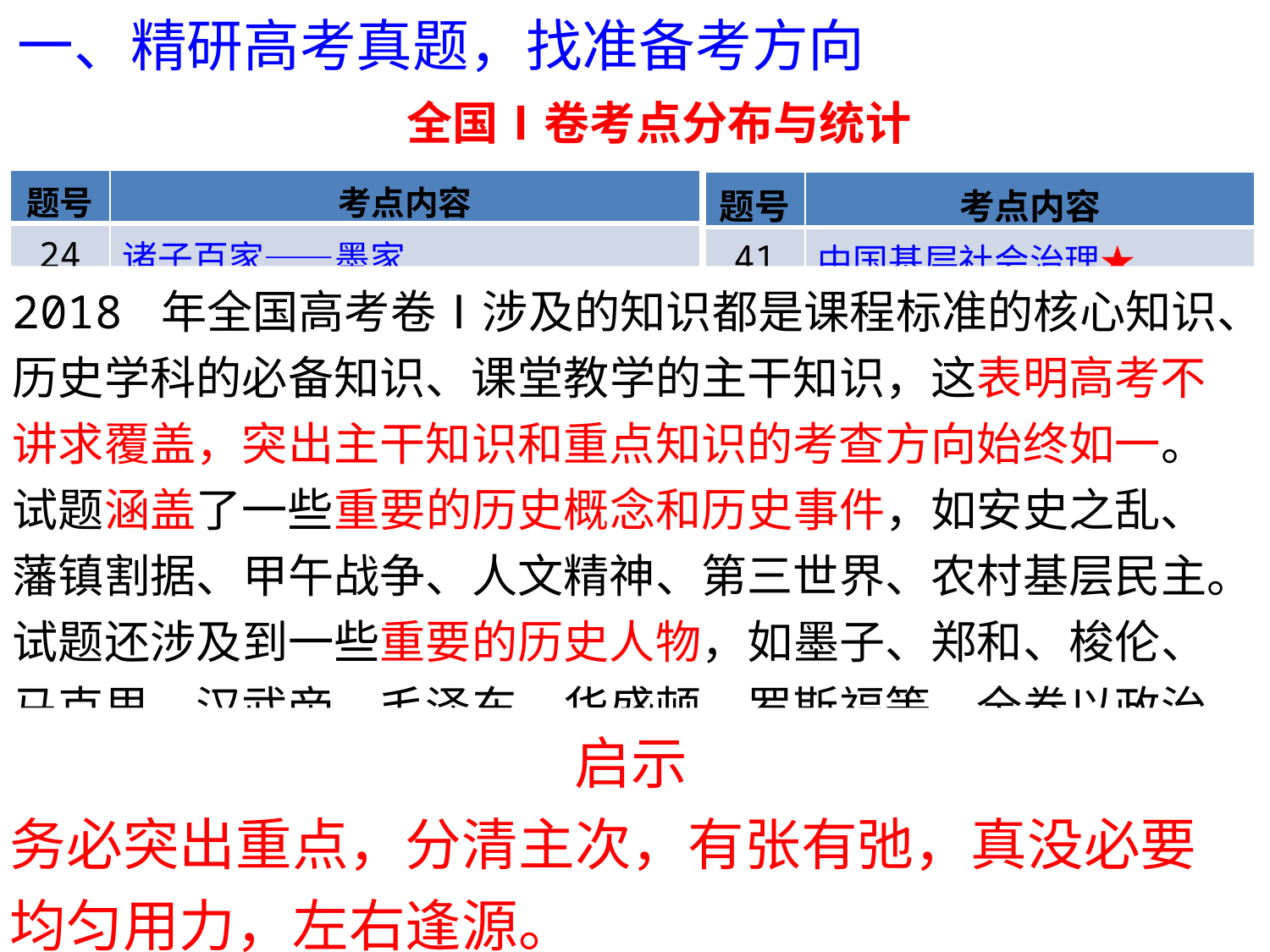

一、精研高考真题，找准备考方向
全国Ⅰ卷考点分布与统计
| 题号 | 考点内容 |
| --- | --- |
| 24 | 诸子百家——墨家 |
| 25 | 唐代藩镇★ |
| 26 | 北宋民营手工业发展 |
| 27 | 明代朝贡贸易 |
| 28 | 甲午战争★ |
| 29 | 中国共产党的成立★ |
| 30 | 新民主主义革命时期中共外交政策★ |
| 31 | 一五时期建设成就 |
| 32 | 梭伦的人文精神 |
| 33 | 共产主义者同盟接受马克思的革命理论★ |
| 34 | 工业革命 |
| 35 | 第三世界的发展壮大★ |
| 题号 | 考点内容 |
| --- | --- |
| 41 | 中国基层社会治理★ |
| 42 | 近代早期新航路开辟、大航海时代殖民扩张、奴隶贸易、文艺复兴、宗教改革 |
| 45 | 汉武帝年号制改革★ |
| 46 | 中共对二战的不同认识★ |
| 47 | 华盛顿、罗斯福★ |
|  |  |
|  |  |
|  |  |
|  |  |
2018 年全国高考卷Ⅰ涉及的知识都是课程标准的核心知识、历史学科的必备知识、课堂教学的主干知识，这表明高考不讲求覆盖，突出主干知识和重点知识的考查方向始终如一。试题涵盖了一些重要的历史概念和历史事件，如安史之乱、藩镇割据、甲午战争、人文精神、第三世界、农村基层民主。试题还涉及到一些重要的历史人物，如墨子、郑和、梭伦、马克思、汉武帝、毛泽东、华盛顿、罗斯福等。全卷以政治史、经济史为主要考查方向，尤其偏重政治，而思想文化史占比约为20%左右。中外历史考查分值分别为57分和28分（必做题），明显地厚中薄西，这与往年几乎一致。
启示
务必突出重点，分清主次，有张有弛，真没必要均匀用力，左右逢源。